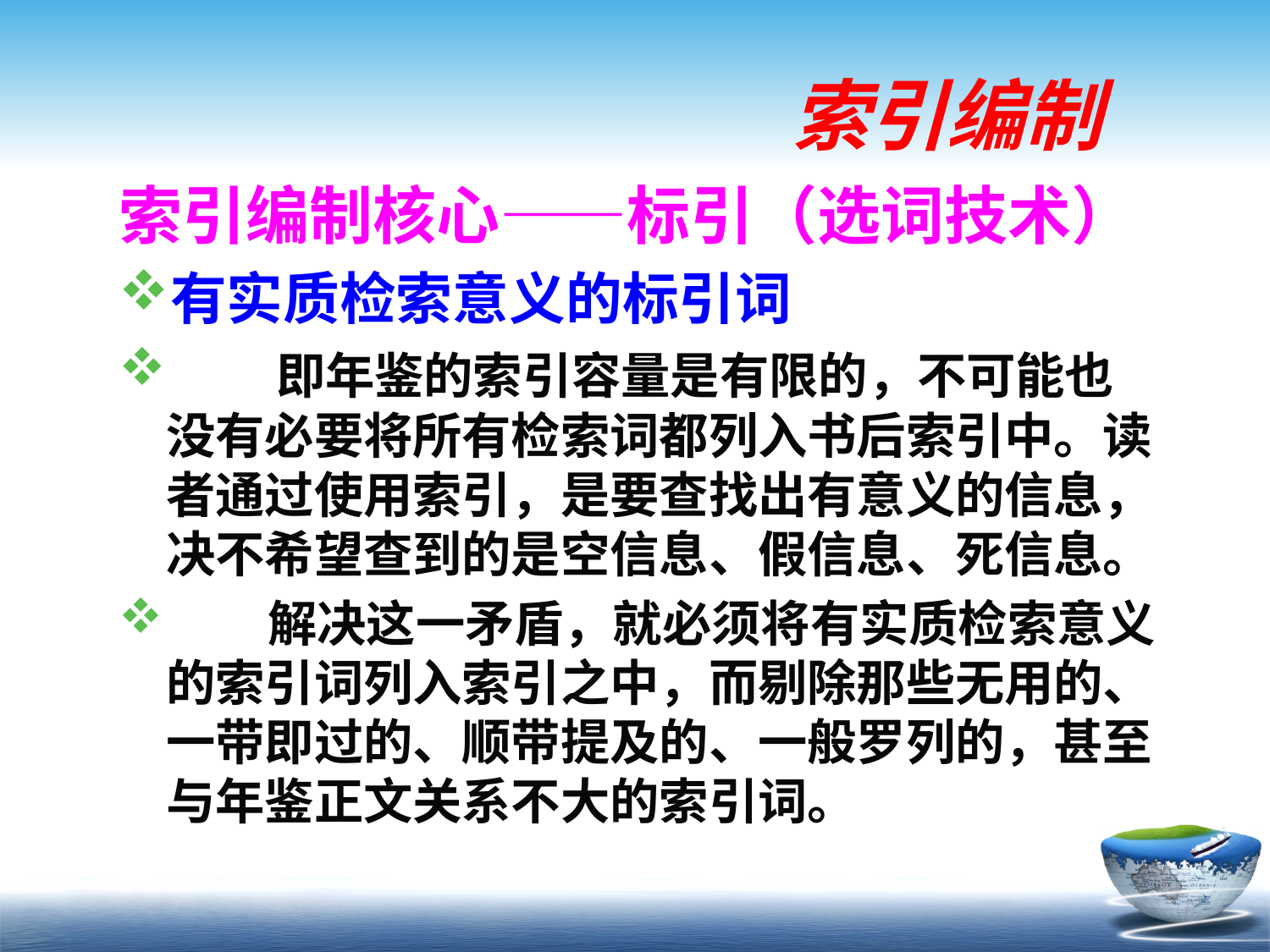

# 索引编制
索引编制核心——标引（选词技术）
有实质检索意义的标引词
        即年鉴的索引容量是有限的，不可能也没有必要将所有检索词都列入书后索引中。读者通过使用索引，是要查找出有意义的信息，决不希望查到的是空信息、假信息、死信息。
        解决这一矛盾，就必须将有实质检索意义的索引词列入索引之中，而剔除那些无用的、一带即过的、顺带提及的、一般罗列的，甚至与年鉴正文关系不大的索引词。